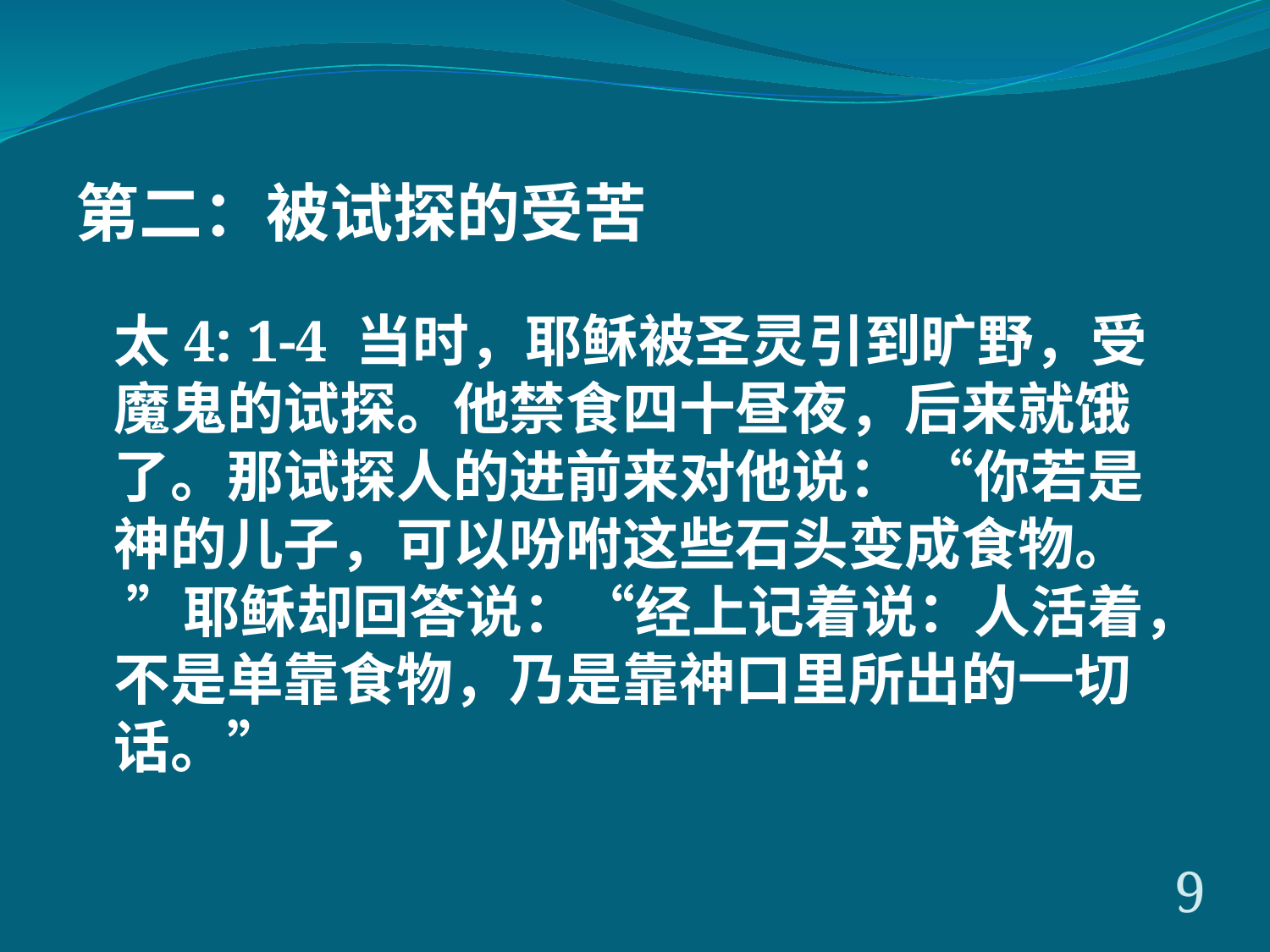

第二：被试探的受苦

	太4: 1-4 当时，耶稣被圣灵引到旷野，受魔鬼的试探。他禁食四十昼夜，后来就饿了。那试探人的进前来对他说： “你若是神的儿子，可以吩咐这些石头变成食物。 ”耶稣却回答说：“经上记着说：人活着，不是单靠食物，乃是靠神口里所出的一切话。”

9